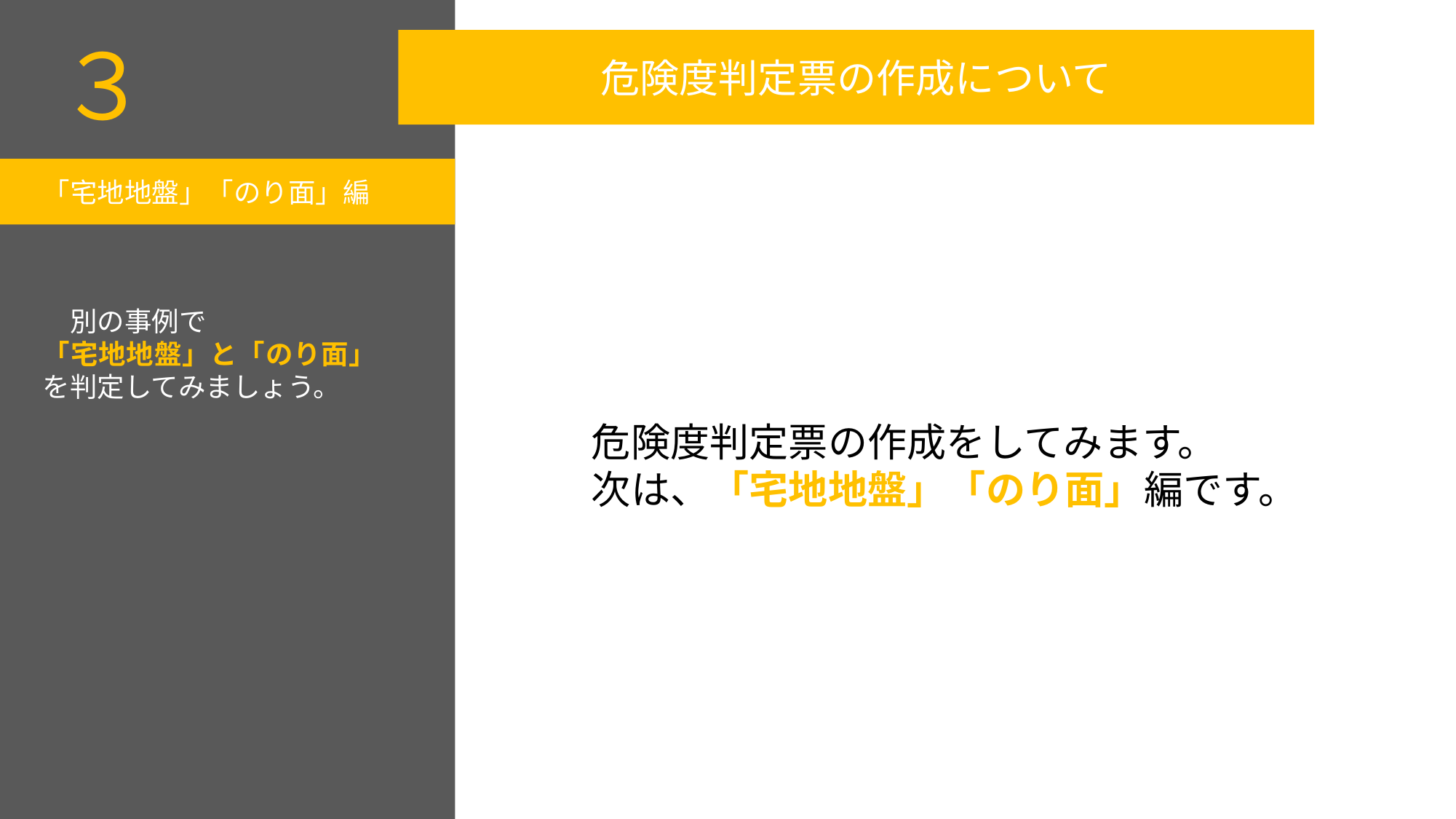

３
危険度判定票の作成について
「宅地地盤」「のり面」編
　別の事例で
「宅地地盤」と「のり面」を判定してみましょう。
危険度判定票の作成をしてみます。
次は、「宅地地盤」「のり面」編です。